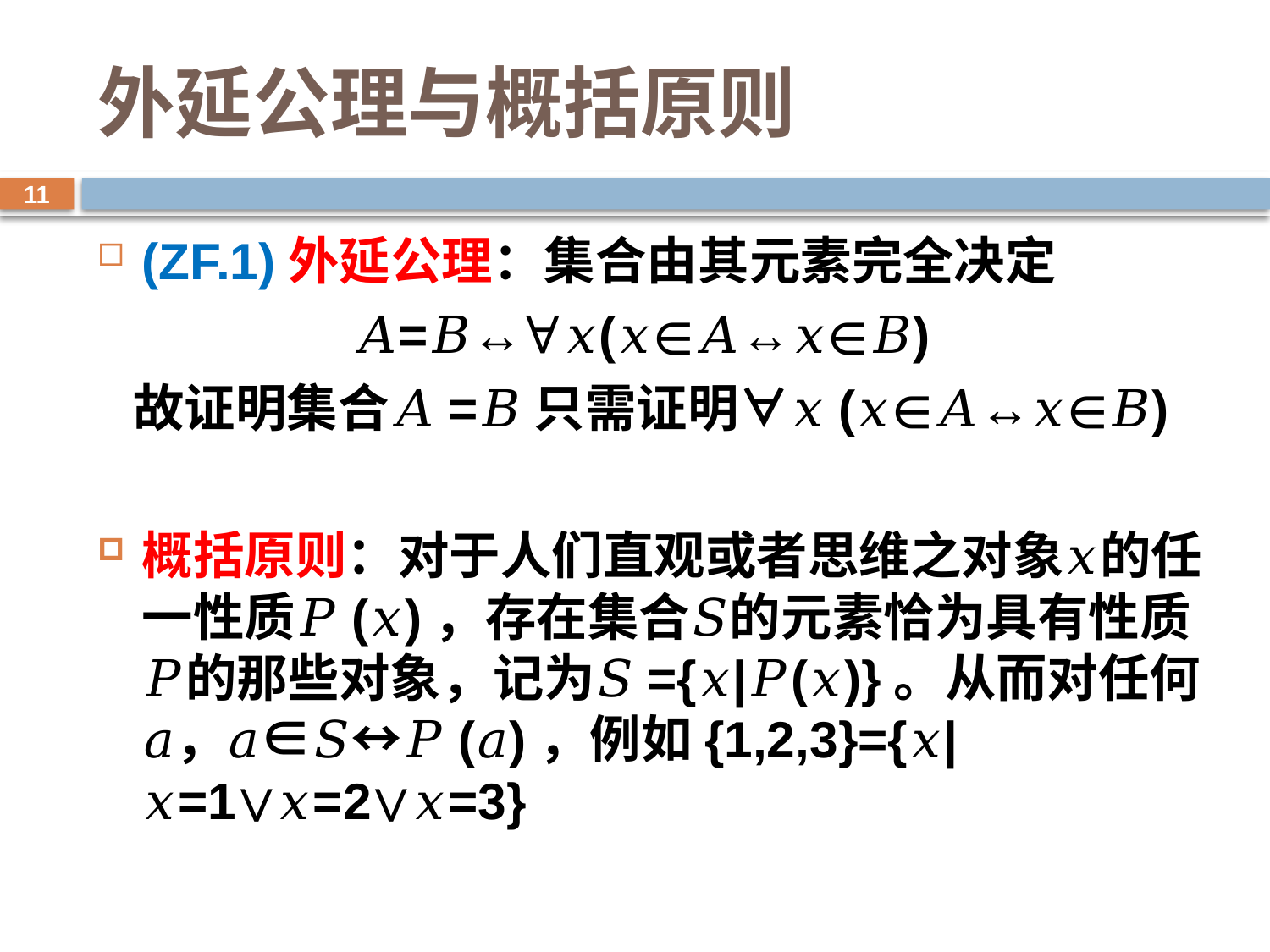

# 外延公理与概括原则
11
(ZF.1)外延公理：集合由其元素完全决定
		𝐴=𝐵↔∀𝑥(𝑥∈𝐴↔𝑥∈𝐵)
  故证明集合𝐴=𝐵只需证明∀𝑥(𝑥∈𝐴↔𝑥∈𝐵)

概括原则：对于人们直观或者思维之对象𝑥的任一性质𝑃(𝑥)，存在集合𝑆的元素恰为具有性质𝑃的那些对象，记为𝑆={𝑥|𝑃(𝑥)}。从而对任何𝑎，𝑎∈𝑆↔𝑃(𝑎)，例如{1,2,3}={𝑥|𝑥=1∨𝑥=2∨𝑥=3}